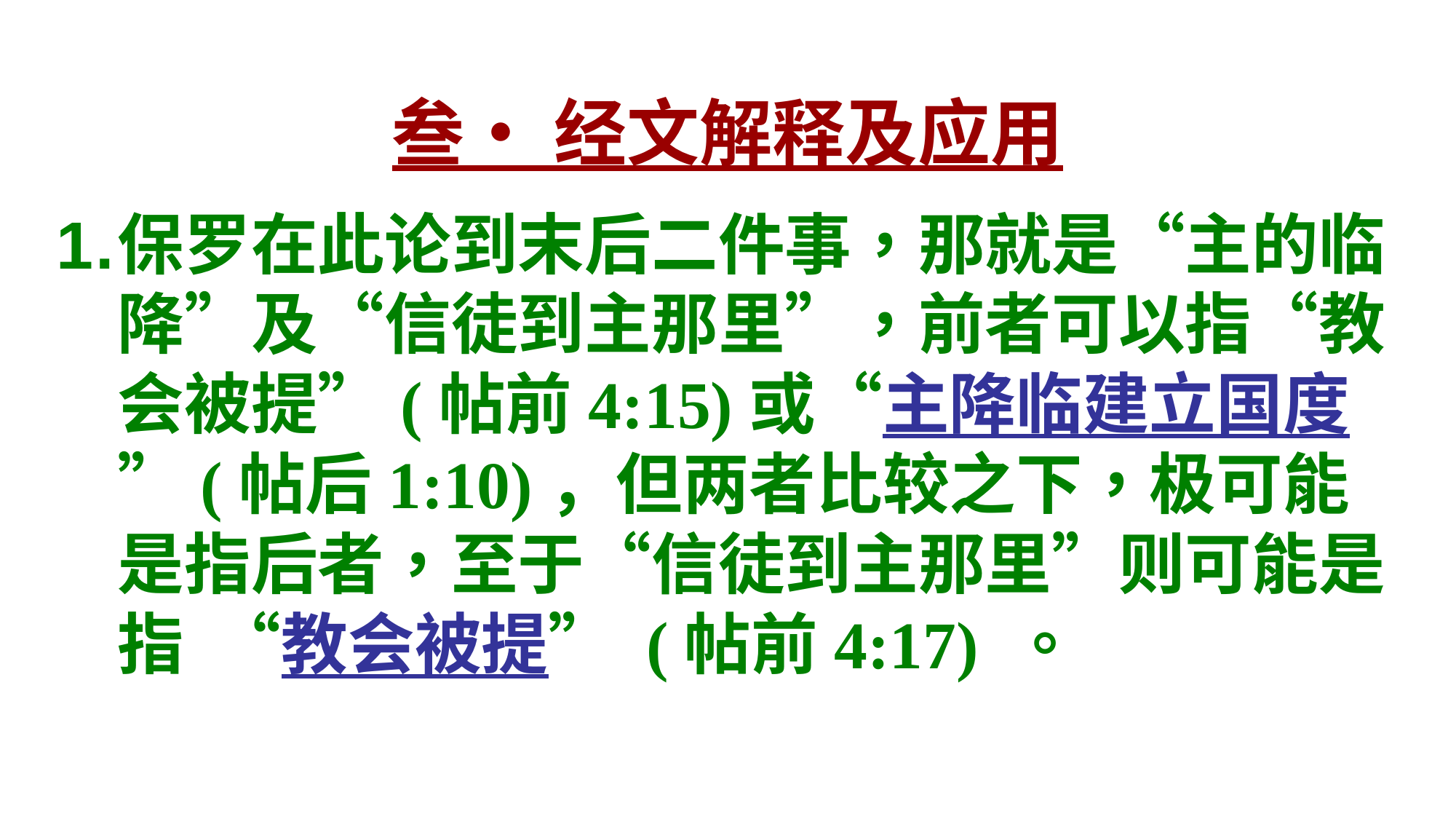

叁‧ 经文解释及应用
保罗在此论到末后二件事，那就是“主的临降”及“信徒到主那里”，前者可以指“教会被提”(帖前4:15)或“主降临建立国度”(帖后1:10)，但两者比较之下，极可能是指后者，至于“信徒到主那里”则可能是指  “教会被提” (帖前4:17) 。